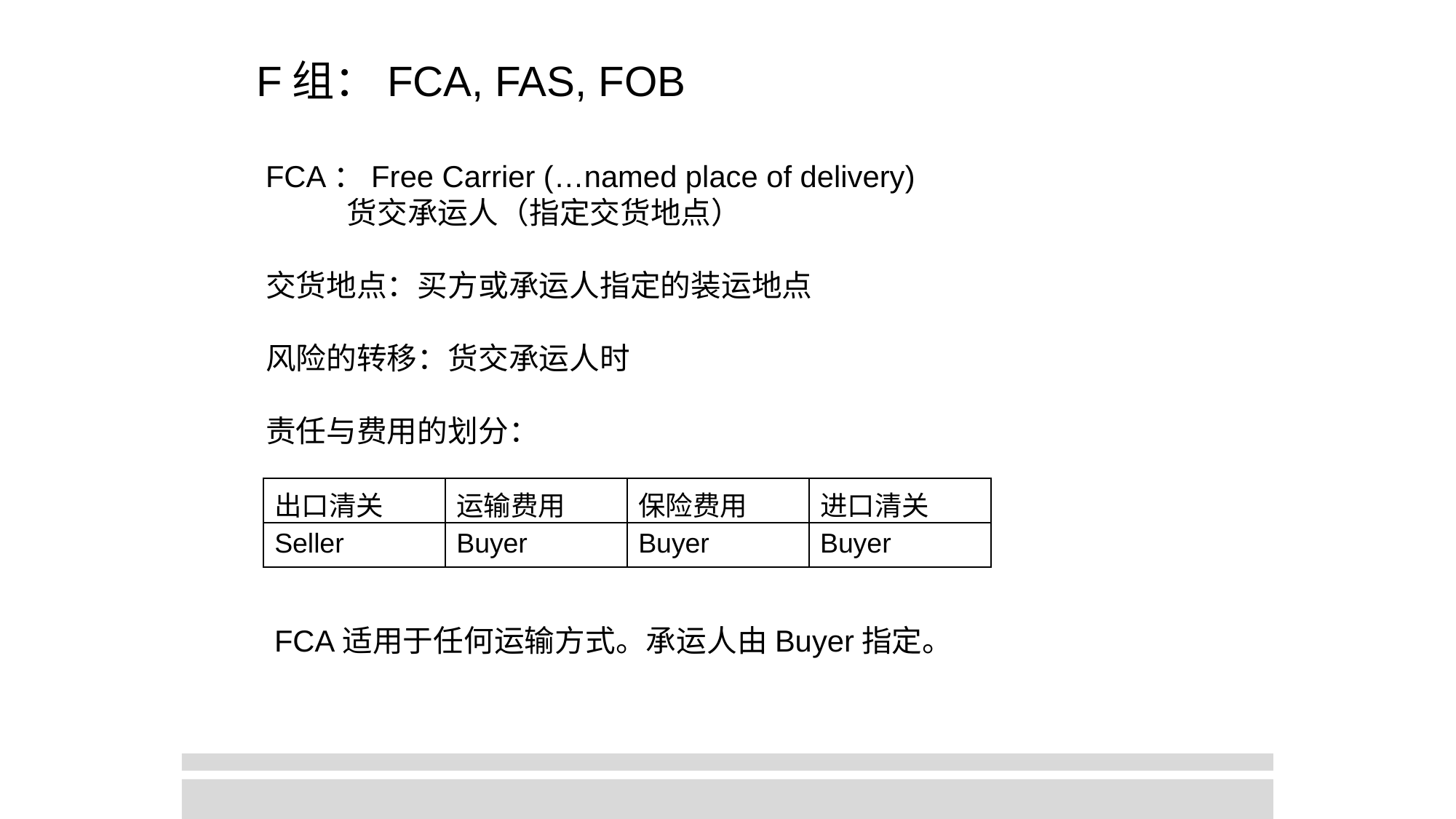

F组：FCA, FAS, FOB
FCA：Free Carrier (…named place of delivery)
           货交承运人（指定交货地点）

交货地点：买方或承运人指定的装运地点

风险的转移：货交承运人时

责任与费用的划分：

| 出口清关 | 运输费用 | 保险费用 | 进口清关 |
| --- | --- | --- | --- |
| Seller | Buyer | Buyer | Buyer |
FCA适用于任何运输方式。承运人由Buyer指定。